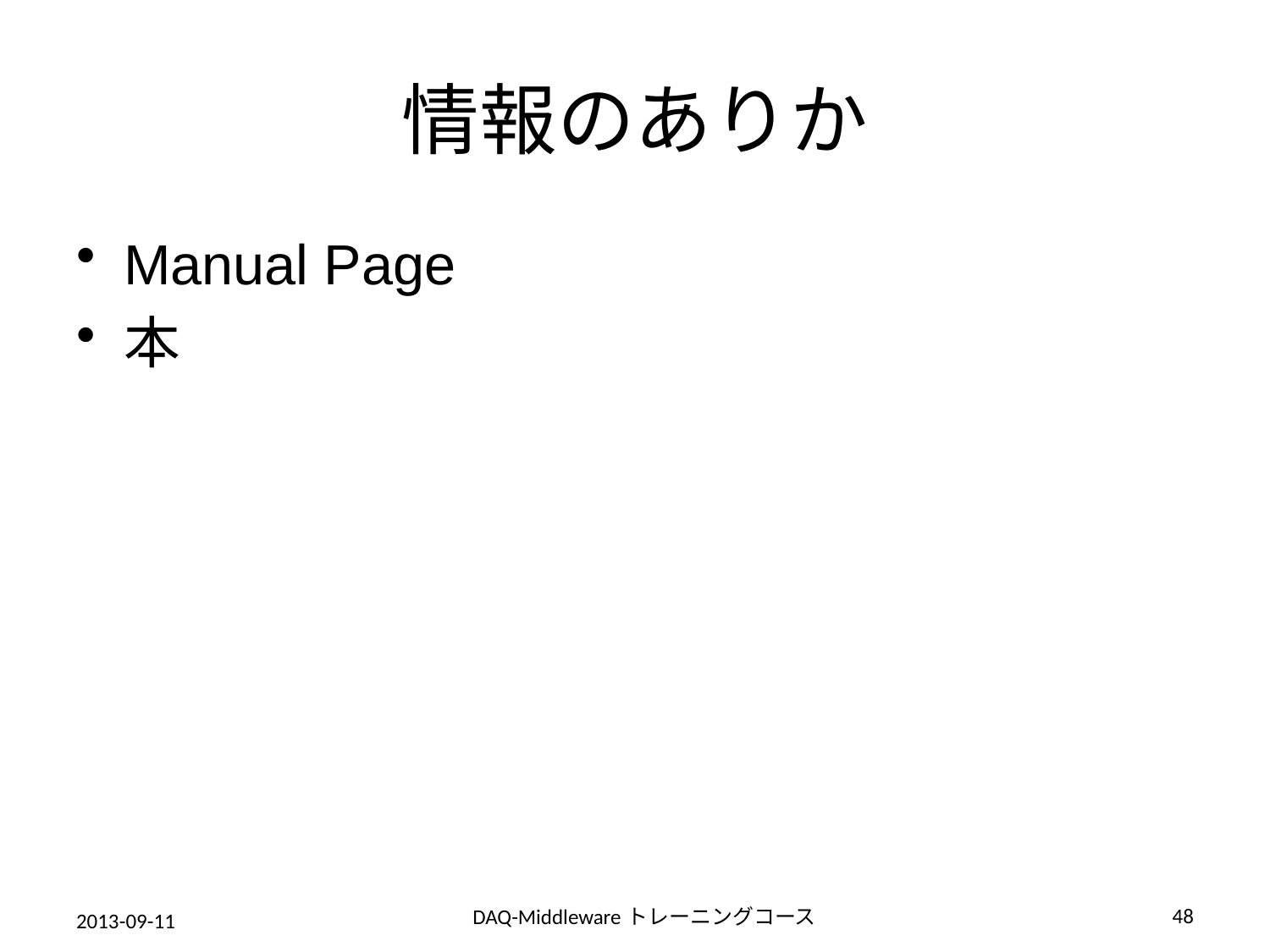

# 情報のありか
Manual Page
本

48
DAQ-Middlewareトレーニングコース
2013-09-11